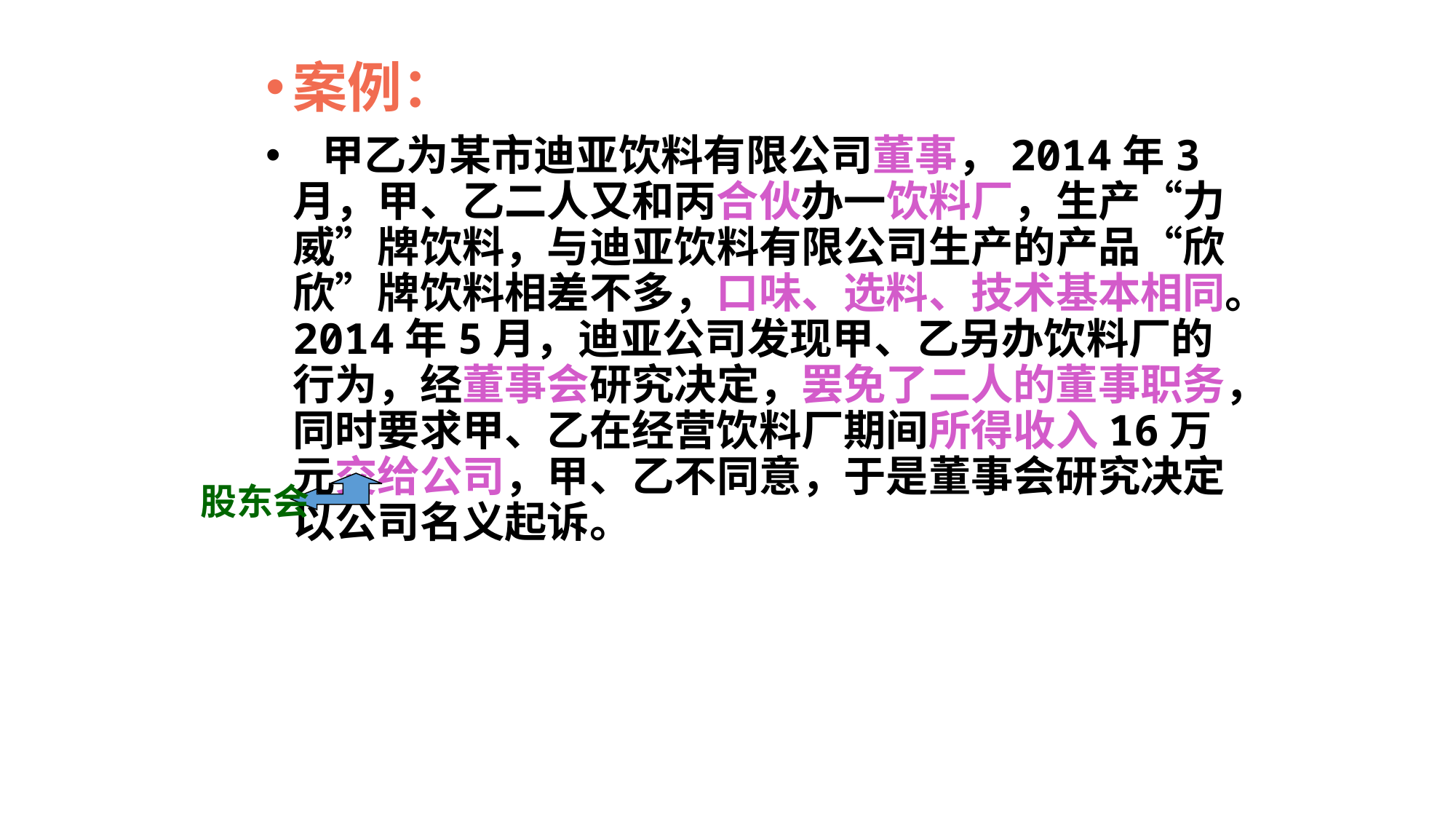

案例：
  甲乙为某市迪亚饮料有限公司董事，2014年3月，甲、乙二人又和丙合伙办一饮料厂，生产“力威”牌饮料，与迪亚饮料有限公司生产的产品“欣欣”牌饮料相差不多，口味、选料、技术基本相同。2014年5月，迪亚公司发现甲、乙另办饮料厂的行为，经董事会研究决定，罢免了二人的董事职务，同时要求甲、乙在经营饮料厂期间所得收入16万元交给公司，甲、乙不同意，于是董事会研究决定以公司名义起诉。
股东会